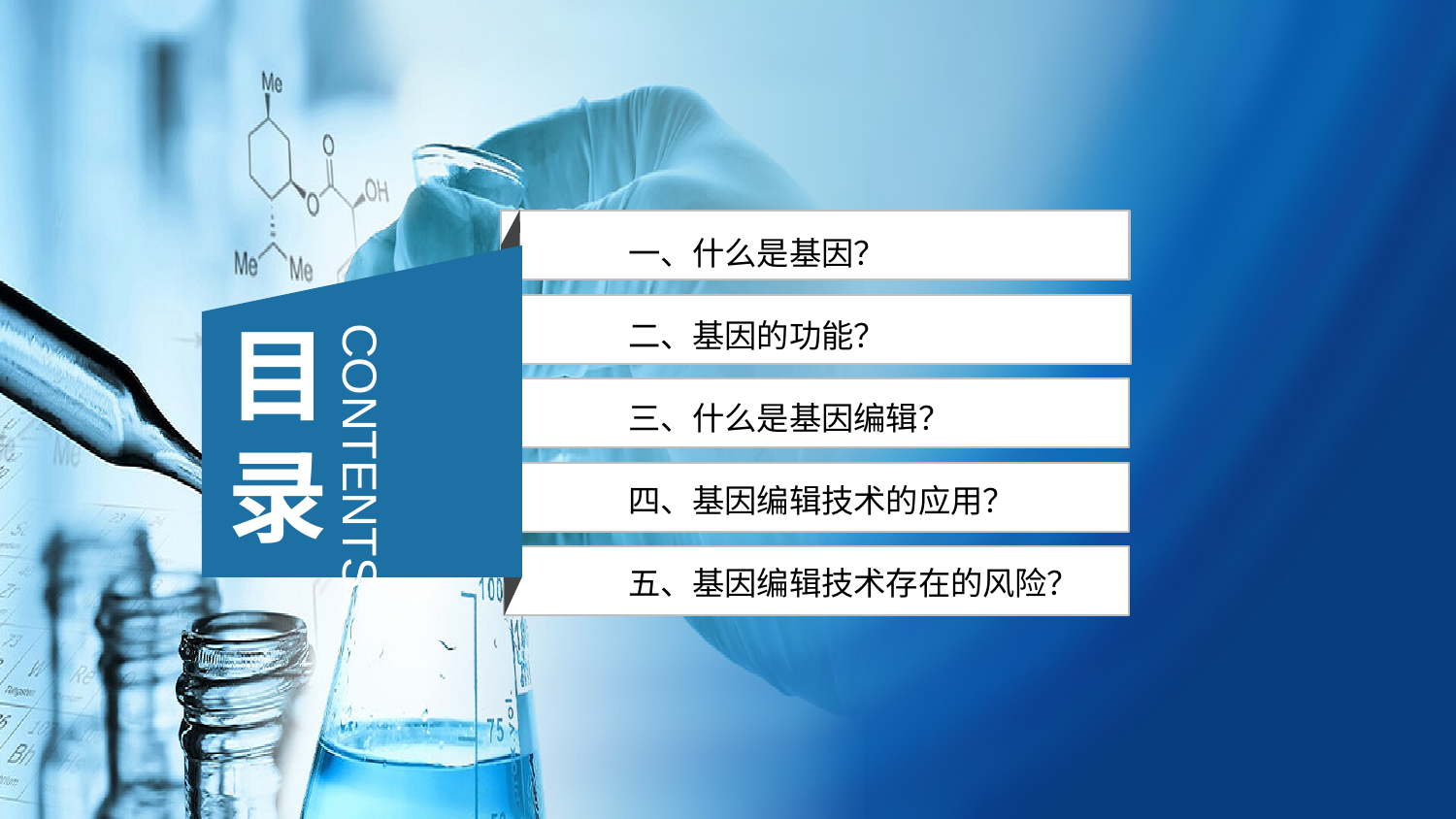

一、什么是基因？

目录
二、基因的功能？

三、什么是基因编辑？
CONTENTS

四、基因编辑技术的应用？

五、基因编辑技术存在的风险？